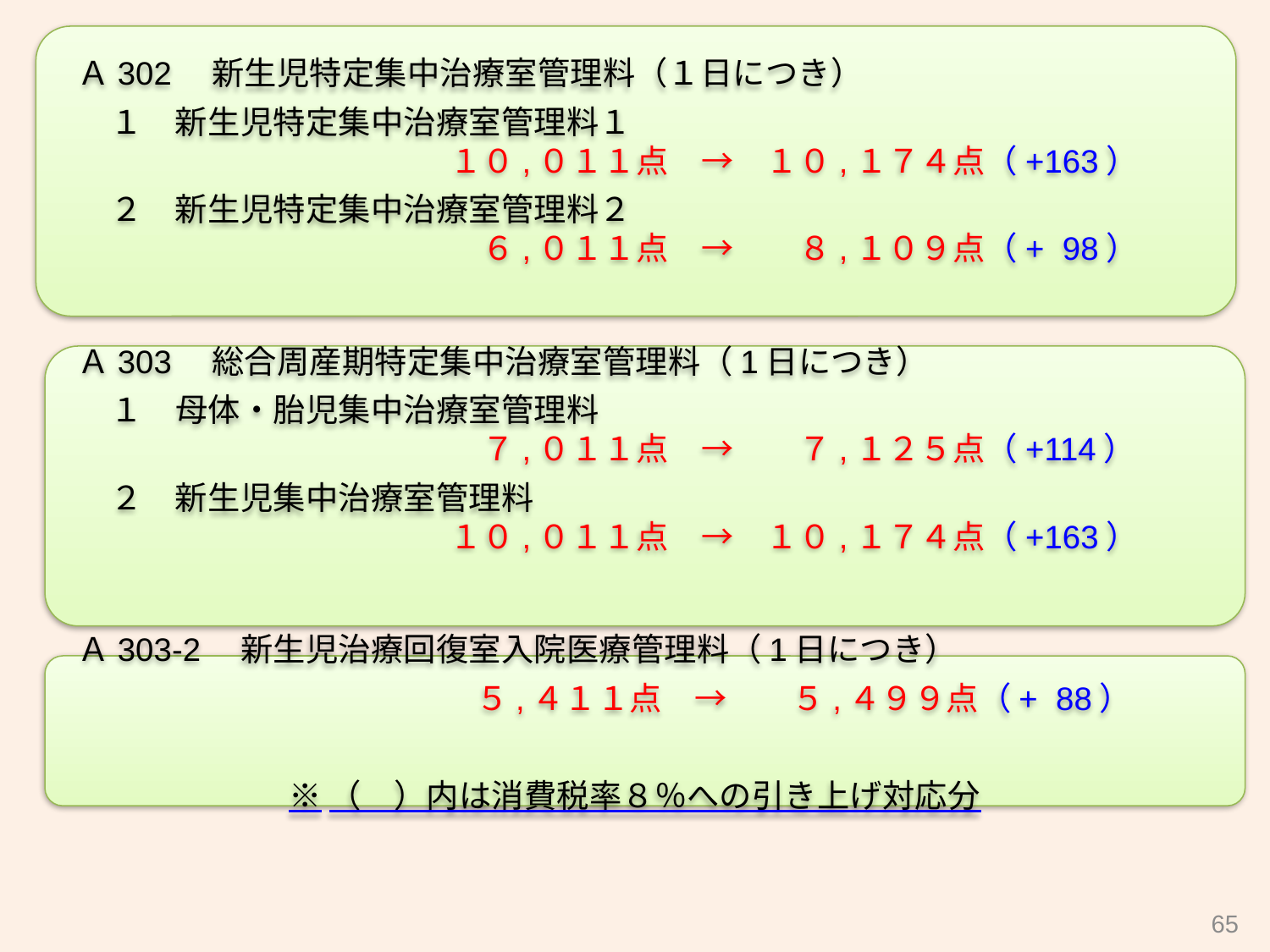

Ａ302　新生児特定集中治療室管理料（１日につき）
　１　新生児特定集中治療室管理料１
　　　　　　　　　　１０,０１１点　→　１０,１７４点（+163）
　２　新生児特定集中治療室管理料２
　　　　　　　　　　　６,０１１点　→　　８,１０９点（+  98）

Ａ303　総合周産期特定集中治療室管理料（1日につき）
　１　母体・胎児集中治療室管理料
　　　　　　　　　　　７,０１１点　→　　７,１２５点（+114）
　２　新生児集中治療室管理料
　　　　　　　　　　１０,０１１点　→　１０,１７４点（+163）

Ａ303-2　新生児治療回復室入院医療管理料（1日につき）
　　　　　　　　　　　　 ５,４１１点　→　　５,４９９点（+  88）

※（　）内は消費税率８％への引き上げ対応分

65